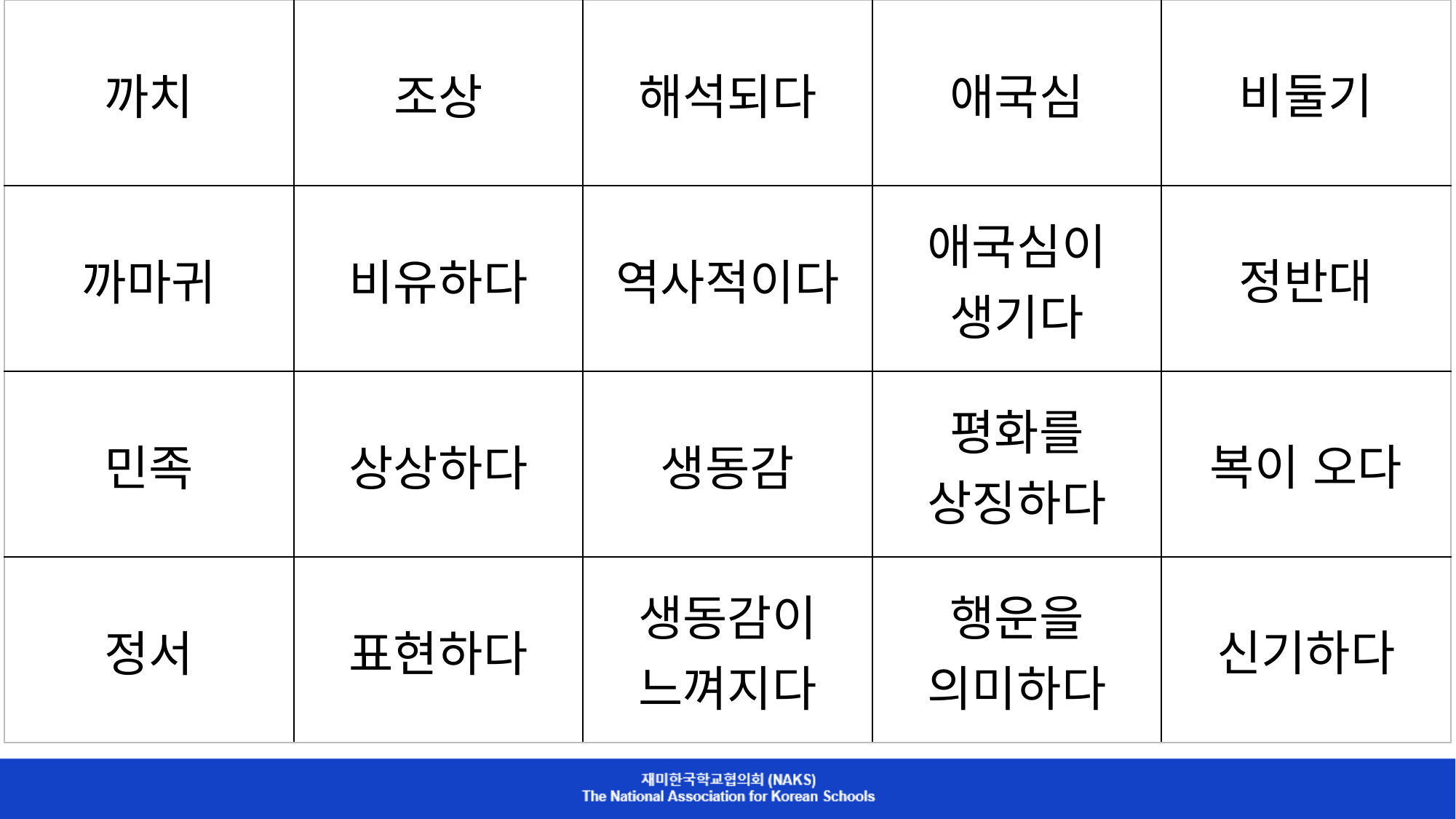

| 까치 | 조상 | 해석되다 | 애국심 | 비둘기 |
| --- | --- | --- | --- | --- |
| 까마귀 | 비유하다 | 역사적이다 | 애국심이 생기다 | 정반대 |
| 민족 | 상상하다 | 생동감 | 평화를 상징하다 | 복이 오다 |
| 정서 | 표현하다 | 생동감이 느껴지다 | 행운을 의미하다 | 신기하다 |